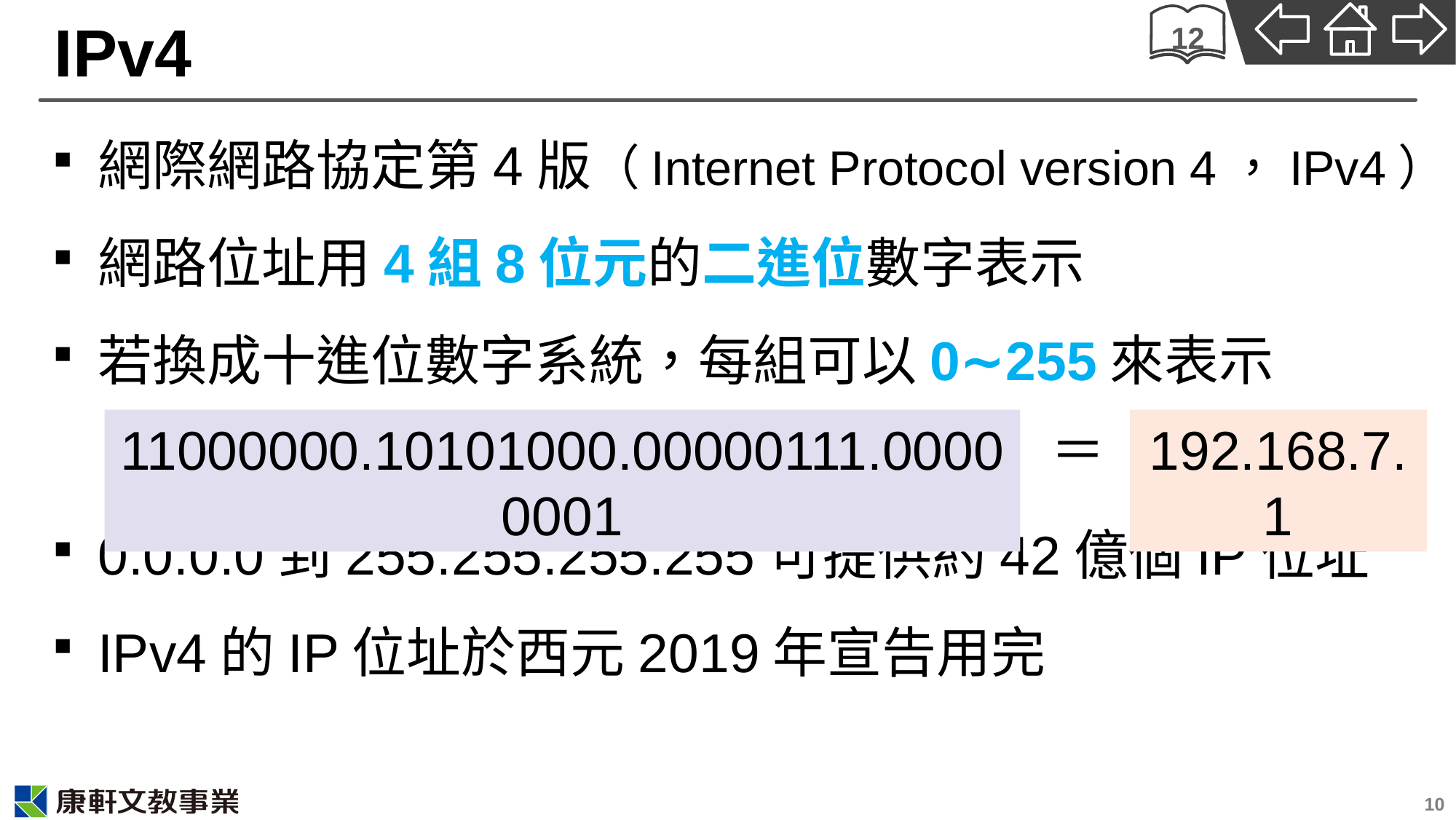

# IPv4
12
網際網路協定第4版（Internet Protocol version 4，IPv4）
網路位址用4組8位元的二進位數字表示
若換成十進位數字系統，每組可以0∼255來表示

0.0.0.0到255.255.255.255可提供約42億個IP位址
IPv4的IP位址於西元2019年宣告用完

11000000.10101000.00000111.00000001
＝
192.168.7.1
10